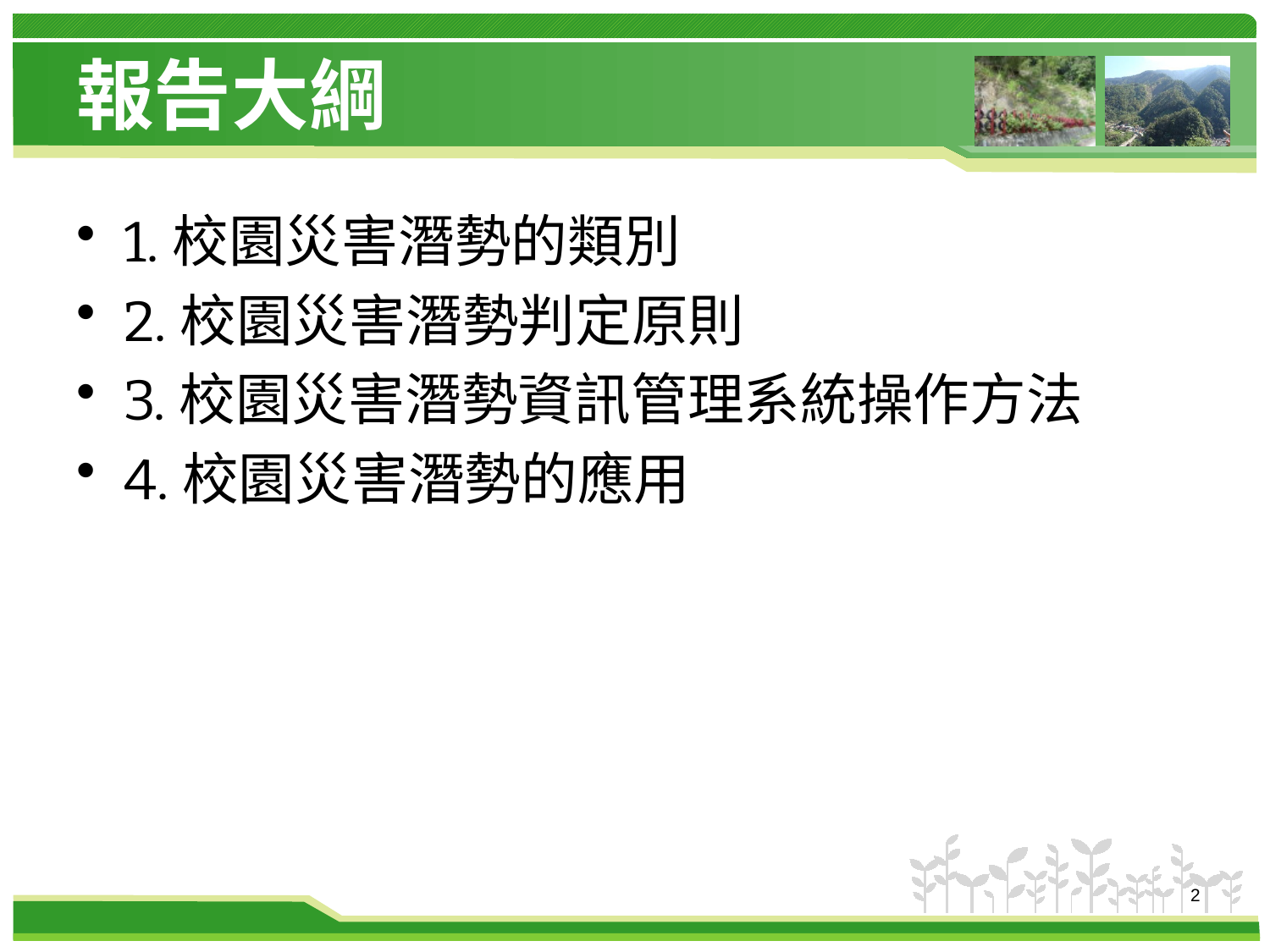

# 報告大綱
1.校園災害潛勢的類別
2.校園災害潛勢判定原則
3.校園災害潛勢資訊管理系統操作方法
4.校園災害潛勢的應用
2